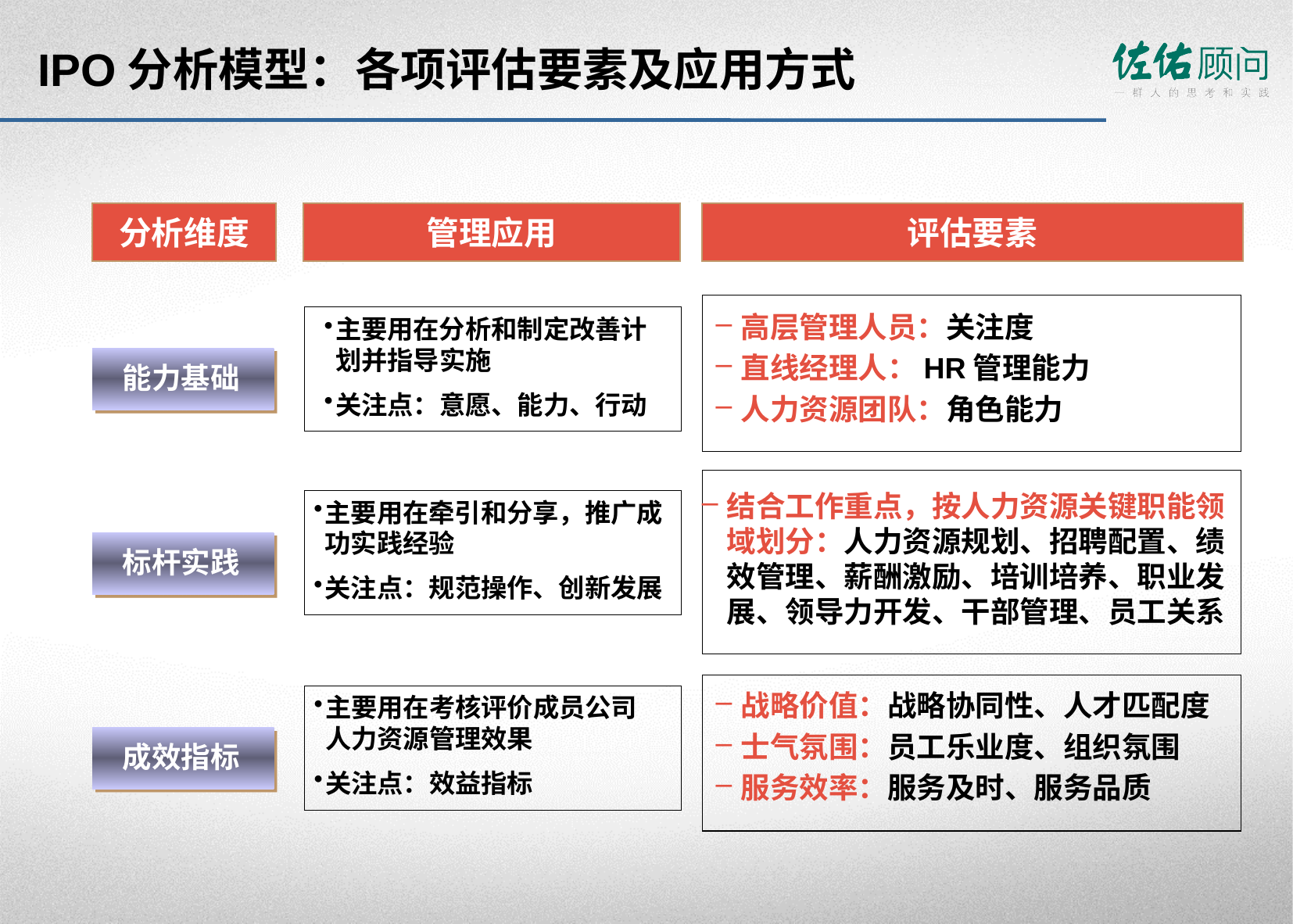

# IPO分析模型：各项评估要素及应用方式
分析维度
管理应用
评估要素

高层管理人员：关注度
直线经理人：HR管理能力
人力资源团队：角色能力

主要用在分析和制定改善计划并指导实施
关注点：意愿、能力、行动

能力基础
结合工作重点，按人力资源关键职能领域划分：人力资源规划、招聘配置、绩效管理、薪酬激励、培训培养、职业发展、领导力开发、干部管理、员工关系

主要用在牵引和分享，推广成功实践经验
关注点：规范操作、创新发展

标杆实践
战略价值：战略协同性、人才匹配度
士气氛围：员工乐业度、组织氛围
服务效率：服务及时、服务品质

主要用在考核评价成员公司人力资源管理效果
关注点：效益指标

成效指标